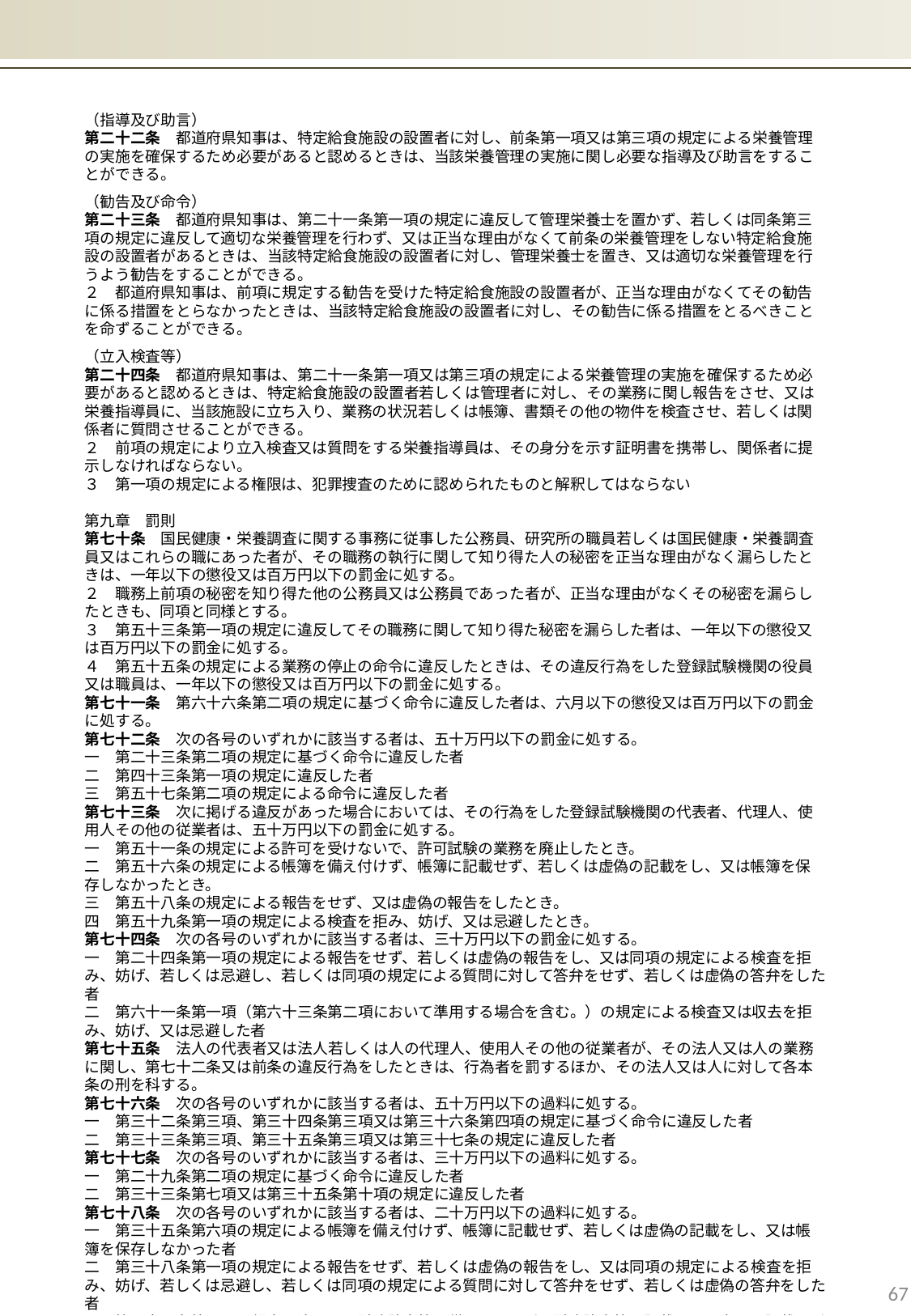

（指導及び助言）
第二十二条　都道府県知事は、特定給食施設の設置者に対し、前条第一項又は第三項の規定による栄養管理の実施を確保するため必要があると認めるときは、当該栄養管理の実施に関し必要な指導及び助言をすることができる。
（勧告及び命令）
第二十三条　都道府県知事は、第二十一条第一項の規定に違反して管理栄養士を置かず、若しくは同条第三項の規定に違反して適切な栄養管理を行わず、又は正当な理由がなくて前条の栄養管理をしない特定給食施設の設置者があるときは、当該特定給食施設の設置者に対し、管理栄養士を置き、又は適切な栄養管理を行うよう勧告をすることができる。
２　都道府県知事は、前項に規定する勧告を受けた特定給食施設の設置者が、正当な理由がなくてその勧告に係る措置をとらなかったときは、当該特定給食施設の設置者に対し、その勧告に係る措置をとるべきことを命ずることができる。
（立入検査等）
第二十四条　都道府県知事は、第二十一条第一項又は第三項の規定による栄養管理の実施を確保するため必要があると認めるときは、特定給食施設の設置者若しくは管理者に対し、その業務に関し報告をさせ、又は栄養指導員に、当該施設に立ち入り、業務の状況若しくは帳簿、書類その他の物件を検査させ、若しくは関係者に質問させることができる。
２　前項の規定により立入検査又は質問をする栄養指導員は、その身分を示す証明書を携帯し、関係者に提示しなければならない。
３　第一項の規定による権限は、犯罪捜査のために認められたものと解釈してはならない
第九章　罰則
第七十条　国民健康・栄養調査に関する事務に従事した公務員、研究所の職員若しくは国民健康・栄養調査員又はこれらの職にあった者が、その職務の執行に関して知り得た人の秘密を正当な理由がなく漏らしたときは、一年以下の懲役又は百万円以下の罰金に処する。
２　職務上前項の秘密を知り得た他の公務員又は公務員であった者が、正当な理由がなくその秘密を漏らしたときも、同項と同様とする。
３　第五十三条第一項の規定に違反してその職務に関して知り得た秘密を漏らした者は、一年以下の懲役又は百万円以下の罰金に処する。
４　第五十五条の規定による業務の停止の命令に違反したときは、その違反行為をした登録試験機関の役員又は職員は、一年以下の懲役又は百万円以下の罰金に処する。
第七十一条　第六十六条第二項の規定に基づく命令に違反した者は、六月以下の懲役又は百万円以下の罰金に処する。
第七十二条　次の各号のいずれかに該当する者は、五十万円以下の罰金に処する。
一　第二十三条第二項の規定に基づく命令に違反した者
二　第四十三条第一項の規定に違反した者
三　第五十七条第二項の規定による命令に違反した者
第七十三条　次に掲げる違反があった場合においては、その行為をした登録試験機関の代表者、代理人、使用人その他の従業者は、五十万円以下の罰金に処する。
一　第五十一条の規定による許可を受けないで、許可試験の業務を廃止したとき。
二　第五十六条の規定による帳簿を備え付けず、帳簿に記載せず、若しくは虚偽の記載をし、又は帳簿を保存しなかったとき。
三　第五十八条の規定による報告をせず、又は虚偽の報告をしたとき。
四　第五十九条第一項の規定による検査を拒み、妨げ、又は忌避したとき。
第七十四条　次の各号のいずれかに該当する者は、三十万円以下の罰金に処する。
一　第二十四条第一項の規定による報告をせず、若しくは虚偽の報告をし、又は同項の規定による検査を拒み、妨げ、若しくは忌避し、若しくは同項の規定による質問に対して答弁をせず、若しくは虚偽の答弁をした者
二　第六十一条第一項（第六十三条第二項において準用する場合を含む。）の規定による検査又は収去を拒み、妨げ、又は忌避した者
第七十五条　法人の代表者又は法人若しくは人の代理人、使用人その他の従業者が、その法人又は人の業務に関し、第七十二条又は前条の違反行為をしたときは、行為者を罰するほか、その法人又は人に対して各本条の刑を科する。
第七十六条　次の各号のいずれかに該当する者は、五十万円以下の過料に処する。
一　第三十二条第三項、第三十四条第三項又は第三十六条第四項の規定に基づく命令に違反した者
二　第三十三条第三項、第三十五条第三項又は第三十七条の規定に違反した者
第七十七条　次の各号のいずれかに該当する者は、三十万円以下の過料に処する。
一　第二十九条第二項の規定に基づく命令に違反した者
二　第三十三条第七項又は第三十五条第十項の規定に違反した者
第七十八条　次の各号のいずれかに該当する者は、二十万円以下の過料に処する。
一　第三十五条第六項の規定による帳簿を備え付けず、帳簿に記載せず、若しくは虚偽の記載をし、又は帳簿を保存しなかった者
二　第三十八条第一項の規定による報告をせず、若しくは虚偽の報告をし、又は同項の規定による検査を拒み、妨げ、若しくは忌避し、若しくは同項の規定による質問に対して答弁をせず、若しくは虚偽の答弁をした者
三　第五十二条第一項の規定に違反して財務諸表等を備えて置かず、財務諸表等に記載すべき事項を記載せず、若しくは虚偽の記載をし、又は正当な理由がないのに同条第二項各号の規定による請求を拒んだ者
67